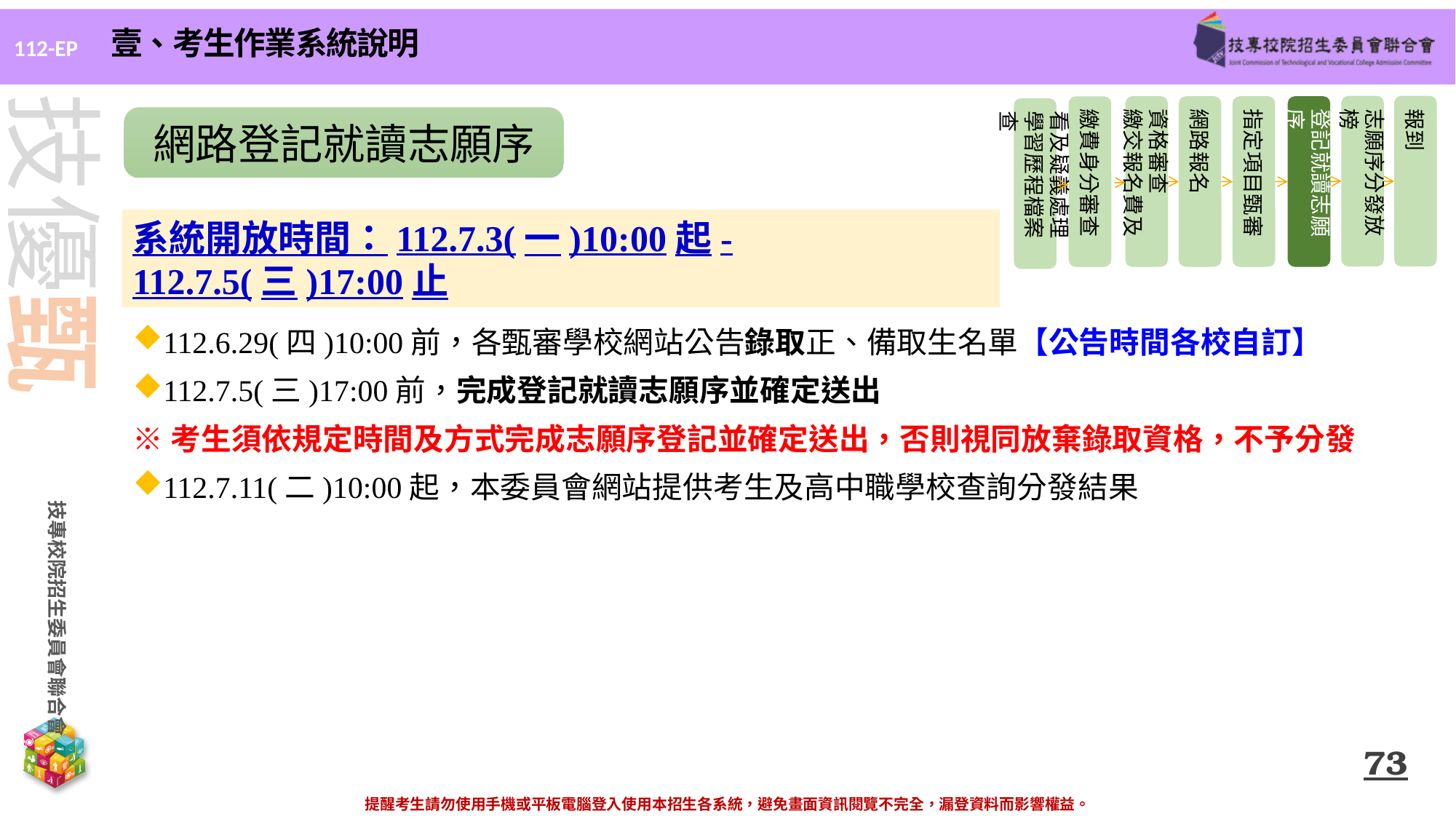

壹、考生作業系統說明
志願序分發放榜
報到
資格審查
繳交報名費及
網路報名
指定項目甄審
登記就讀志願序
繳費身分審查
看及疑義處理
學習歷程檔案查
網路登記就讀志願序
系統開放時間：112.7.3(一)10:00起-112.7.5(三)17:00止
112.6.29(四)10:00前，各甄審學校網站公告錄取正、備取生名單【公告時間各校自訂】
112.7.5(三)17:00前，完成登記就讀志願序並確定送出
※考生須依規定時間及方式完成志願序登記並確定送出，否則視同放棄錄取資格，不予分發
112.7.11(二)10:00起，本委員會網站提供考生及高中職學校查詢分發結果